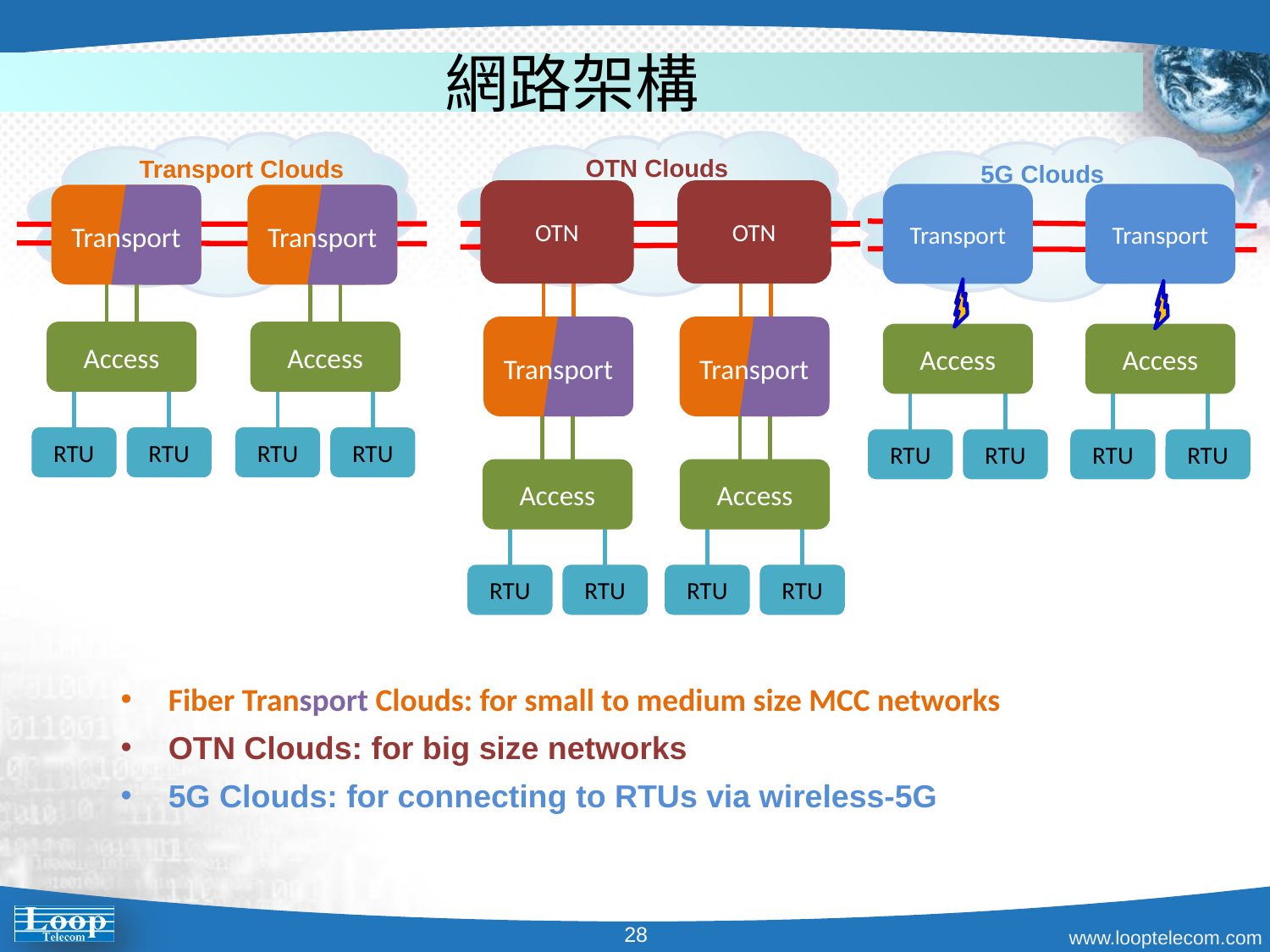

網路架構

OTN Clouds

Transport Clouds

5G Clouds
OTN
OTN
Transport
Transport

Transport

Transport

Transport

Transport
Access
Access
Access
Access
RTU
RTU
RTU
RTU
RTU
RTU
RTU
RTU
Access
Access
RTU
RTU
RTU
RTU
Fiber Transport Clouds: for small to medium size MCC networks
OTN Clouds: for big size networks
5G Clouds: for connecting to RTUs via wireless-5G
28